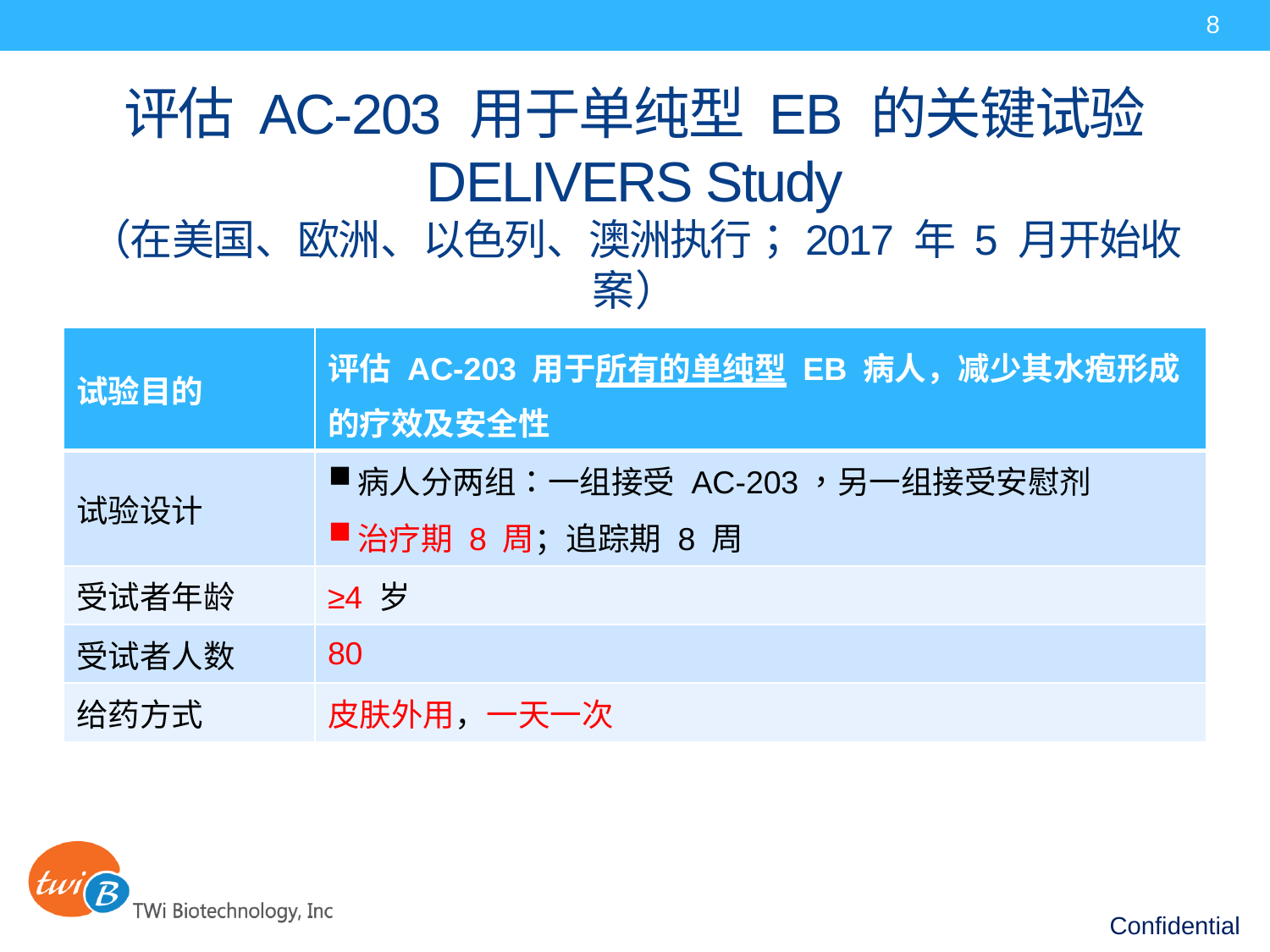

评估 AC-203 用于单纯型 EB 的关键试验
DELIVERS Study
（在美国、欧洲、以色列、澳洲执行；2017 年 5 月开始收案）
| 试验目的 | 评估 AC-203 用于所有的单纯型 EB 病人，减少其水疱形成的疗效及安全性 |
| --- | --- |
| 试验设计 | 病人分两组：一组接受 AC-203，另一组接受安慰剂 治疗期 8 周；追踪期 8 周 |
| 受试者年龄 | ≥4 岁 |
| 受试者人数 | 80 |
| 给药方式 | 皮肤外用，一天一次 |